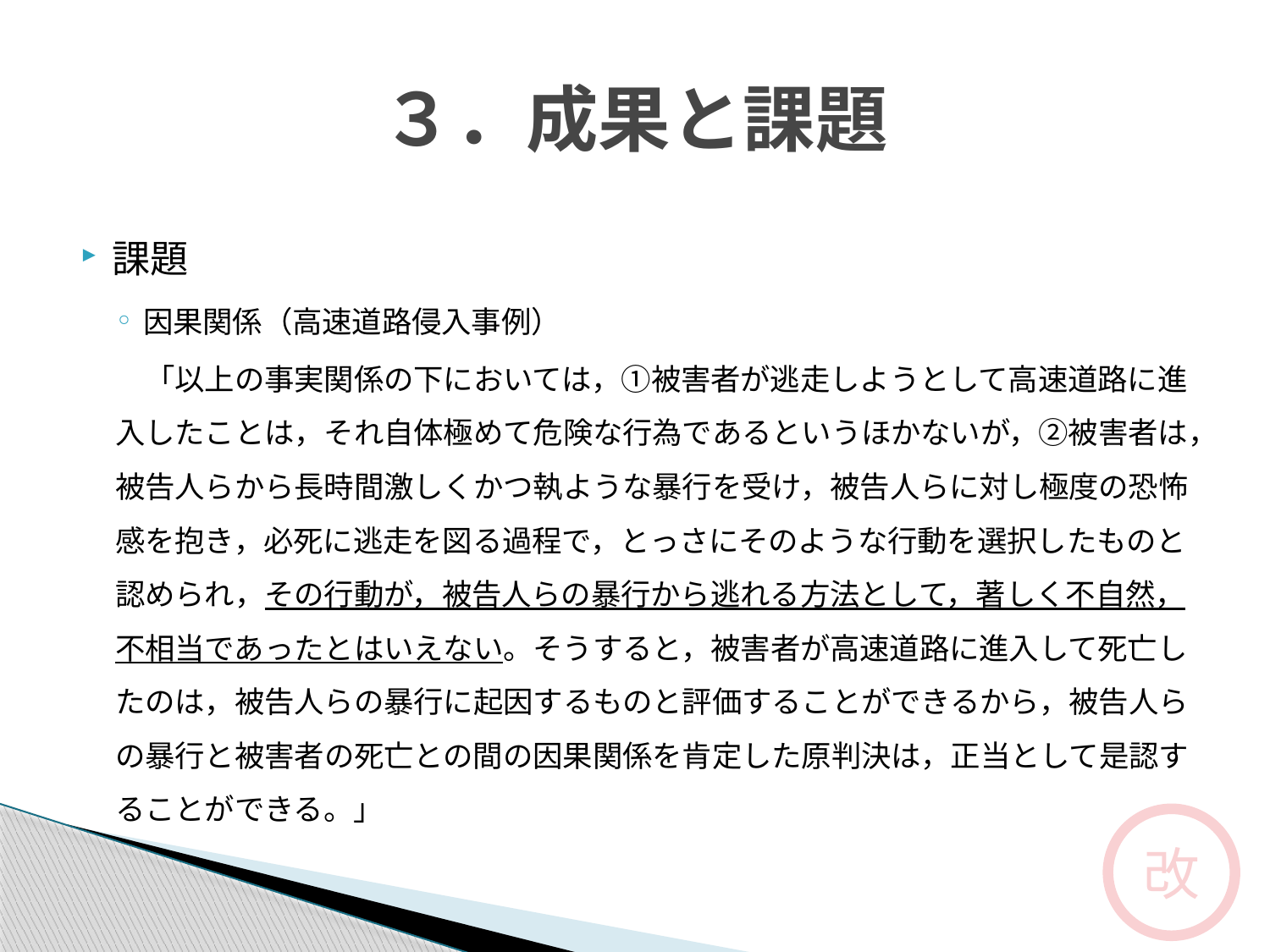

# ３．成果と課題
課題
因果関係（高速道路侵入事例）
　「以上の事実関係の下においては，①被害者が逃走しようとして高速道路に進入したことは，それ自体極めて危険な行為であるというほかないが，②被害者は，被告人らから長時間激しくかつ執ような暴行を受け，被告人らに対し極度の恐怖感を抱き，必死に逃走を図る過程で，とっさにそのような行動を選択したものと認められ，その行動が，被告人らの暴行から逃れる方法として，著しく不自然，不相当であったとはいえない。そうすると，被害者が高速道路に進入して死亡したのは，被告人らの暴行に起因するものと評価することができるから，被告人らの暴行と被害者の死亡との間の因果関係を肯定した原判決は，正当として是認することができる。」
改